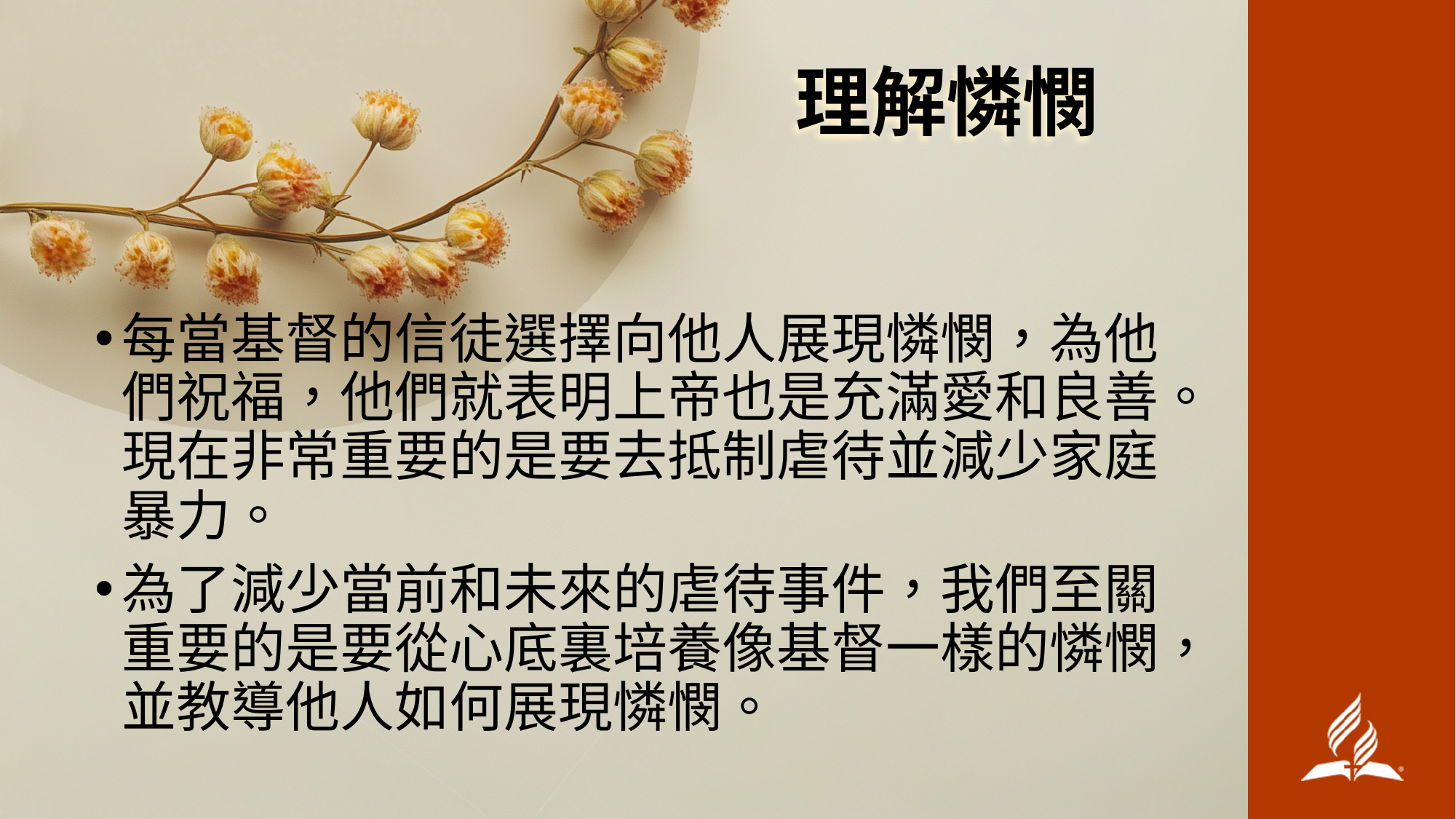

# 理解憐憫
每當基督的信徒選擇向他人展現憐憫，為他們祝福，他們就表明上帝也是充滿愛和良善。現在非常重要的是要去抵制虐待並減少家庭暴力。
為了減少當前和未來的虐待事件，我們至關重要的是要從心底裏培養像基督一樣的憐憫，並教導他人如何展現憐憫。